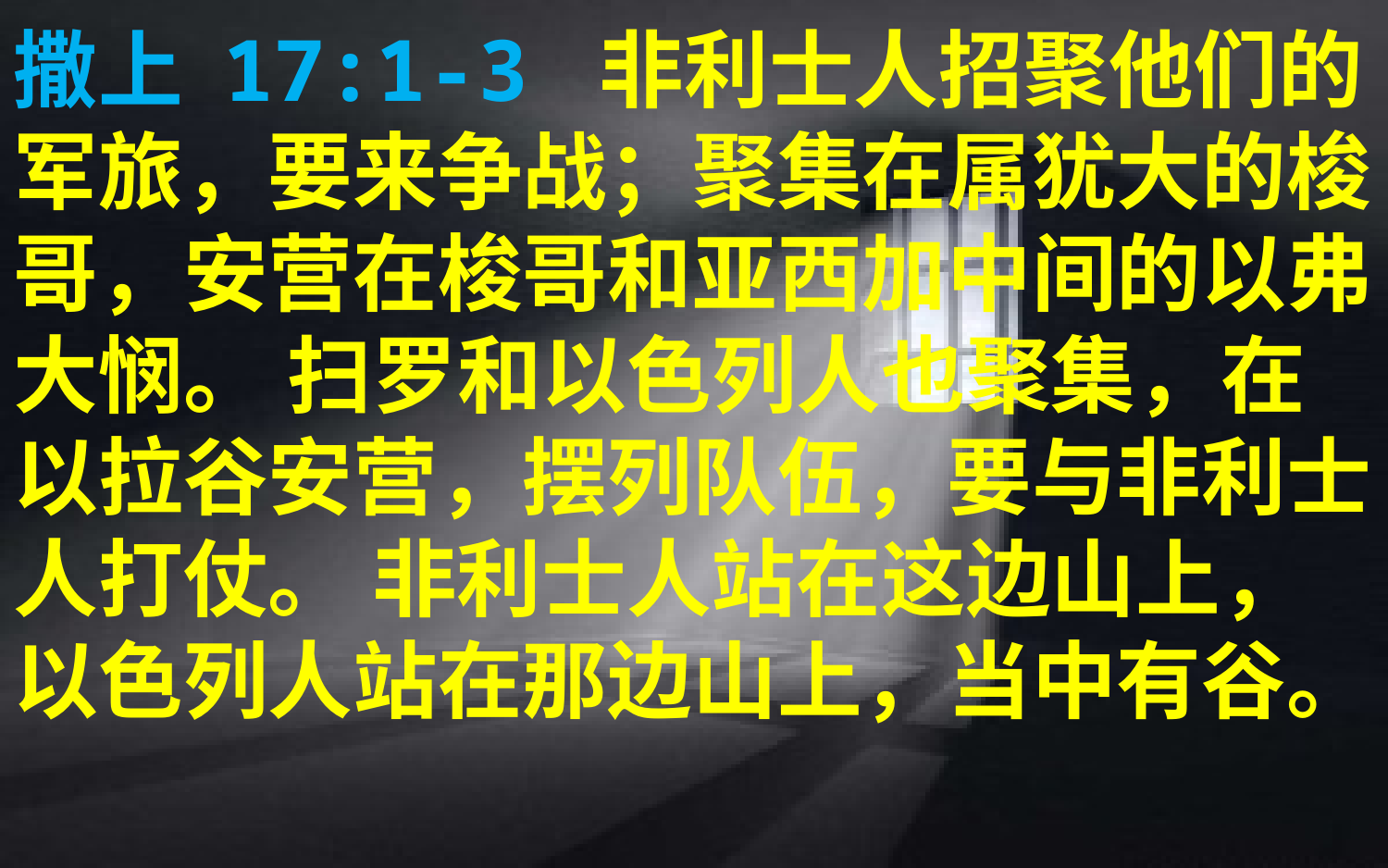

撒上 17:1-3 非利士人招聚他们的军旅，要来争战；聚集在属犹大的梭哥，安营在梭哥和亚西加中间的以弗大悯。 扫罗和以色列人也聚集，在以拉谷安营，摆列队伍，要与非利士人打仗。 非利士人站在这边山上，以色列人站在那边山上，当中有谷。